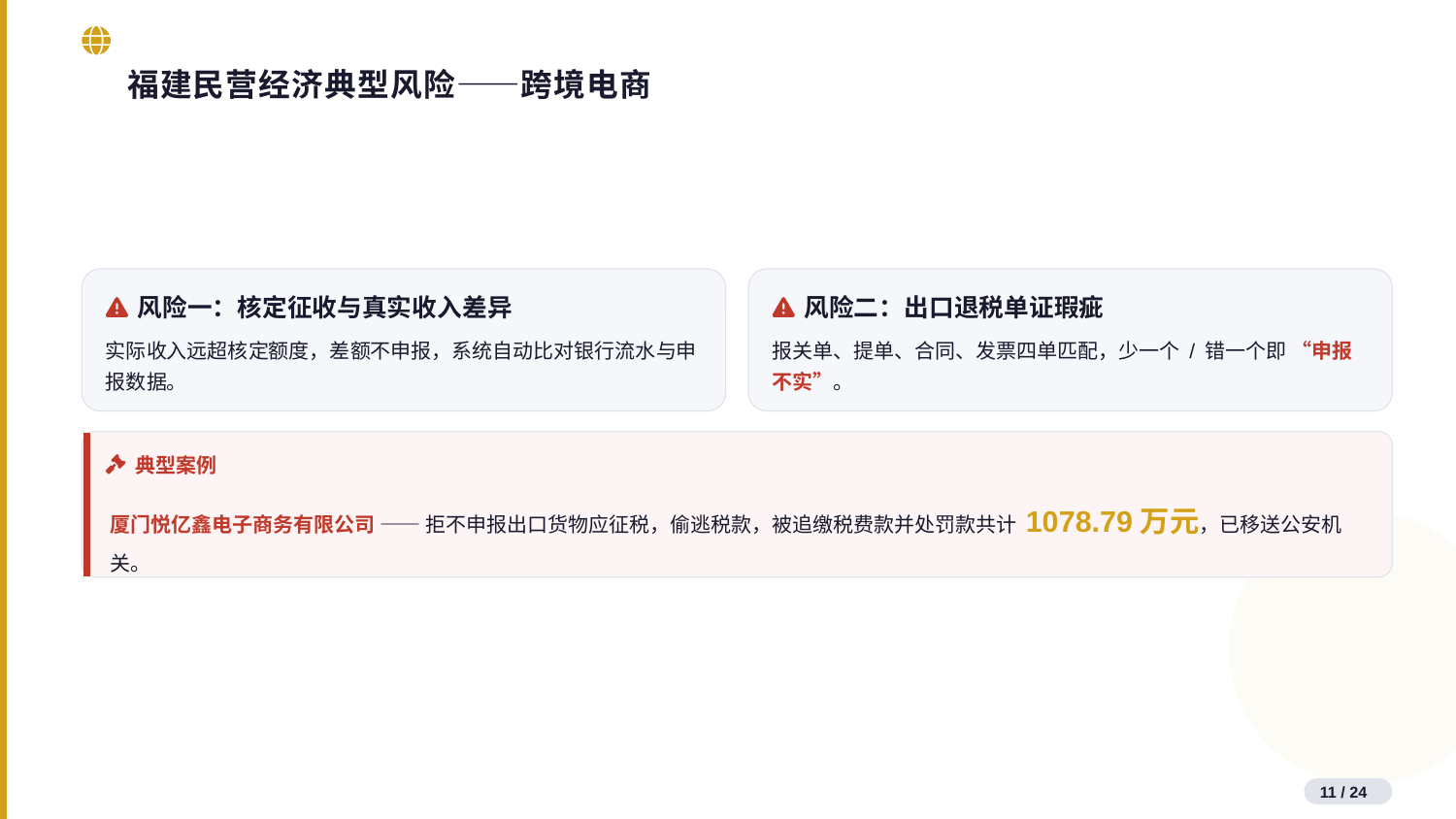

福建民营经济典型风险——跨境电商

风险一：核定征收与真实收入差异
风险二：出口退税单证瑕疵

实际收入远超核定额度，差额不申报，系统自动比对银行流水与申报数据。
报关单、提单、合同、发票四单匹配，少一个 / 错一个即 “申报不实”。

典型案例

厦门悦亿鑫电子商务有限公司 —— 拒不申报出口货物应征税，偷逃税款，被追缴税费款并处罚款共计 1078.79万元，已移送公安机关。

11 / 24